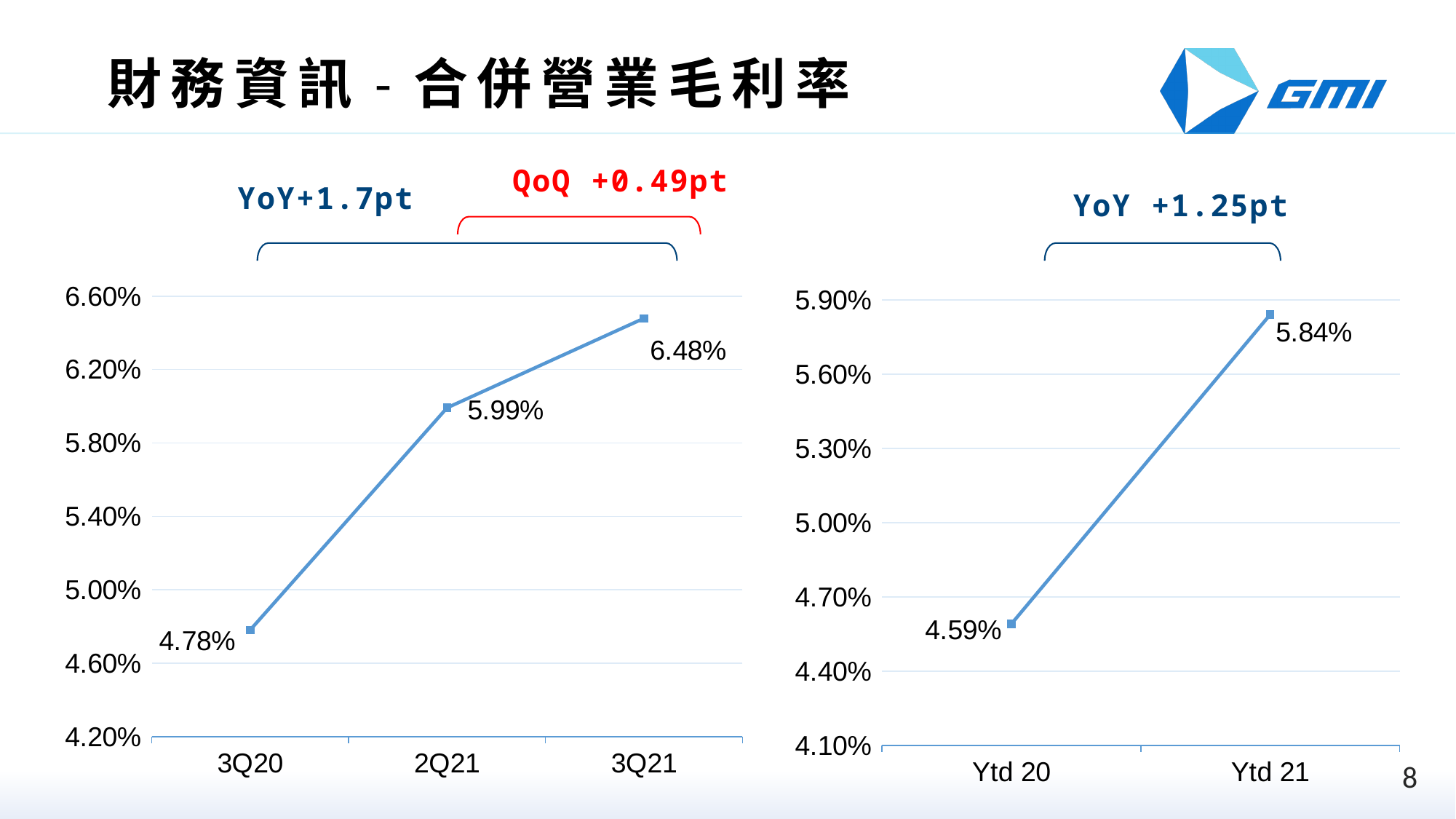

# 財務資訊-合併營業毛利率

QoQ +0.49pt

YoY+1.7pt
YoY +1.25pt

### Chart

| Category |  |
|---|---|
| 3Q20 | 0.047811604592403315 |
| 2Q21 | 0.05991970169618368 |
| 3Q21 | 0.0647923386727523 |

### Chart

| Category | 毛利率 |
|---|---|
| Ytd 20 | 0.04591830745323704 |
| Ytd 21 | 0.05841954232512553 |
8